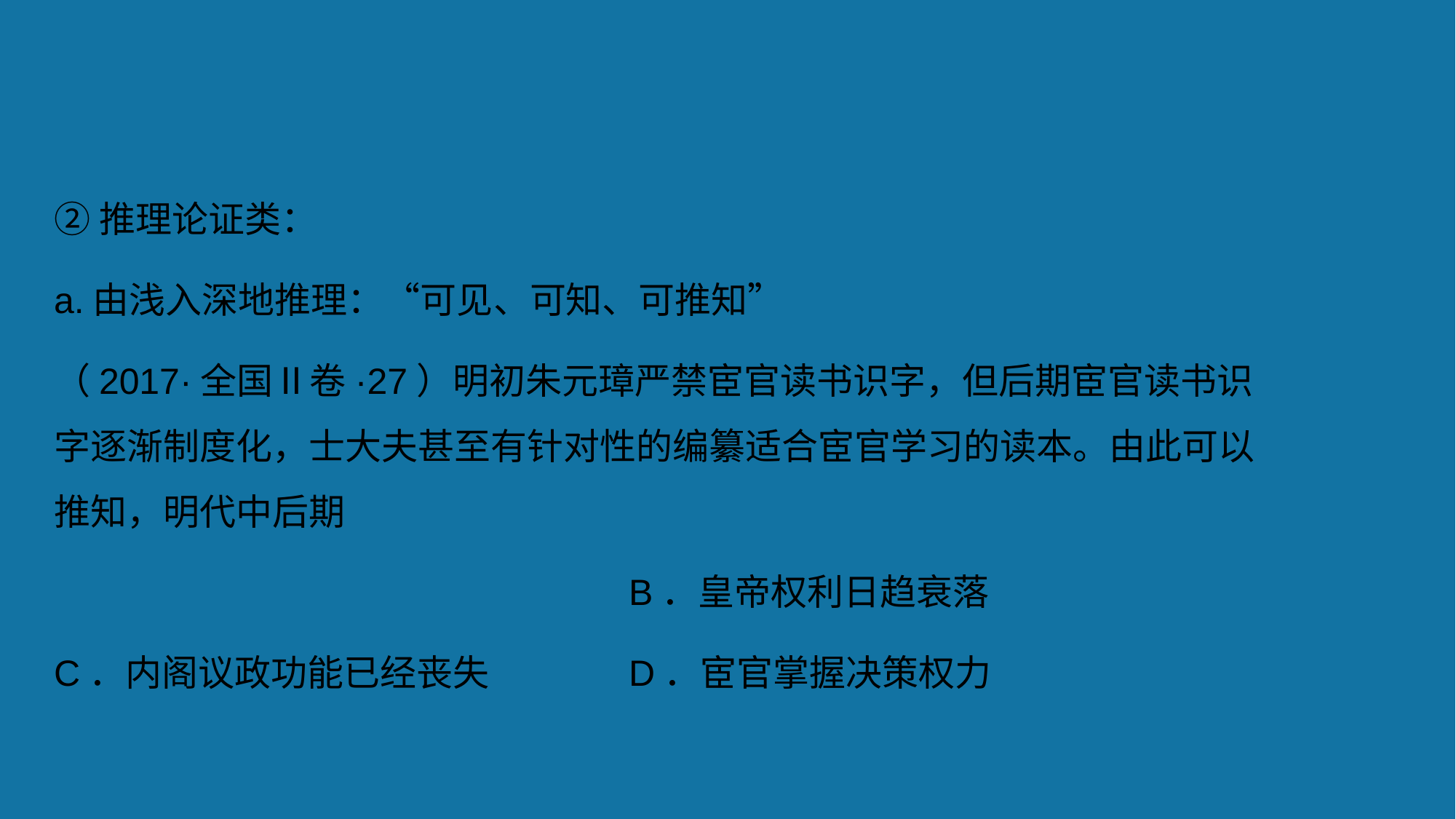

四、注重方法培养，提升解题能力
②推理论证类：
a.由浅入深地推理：“可见、可知、可推知”
（2017·全国Ⅱ卷·27）明初朱元璋严禁宦官读书识字，但后期宦官读书识字逐渐制度化，士大夫甚至有针对性的编纂适合宦官学习的读本。由此可以推知，明代中后期
A．中枢决策过程发生异变                B．皇帝权利日趋衰落
C．内阁议政功能已经丧失                D．宦官掌握决策权力